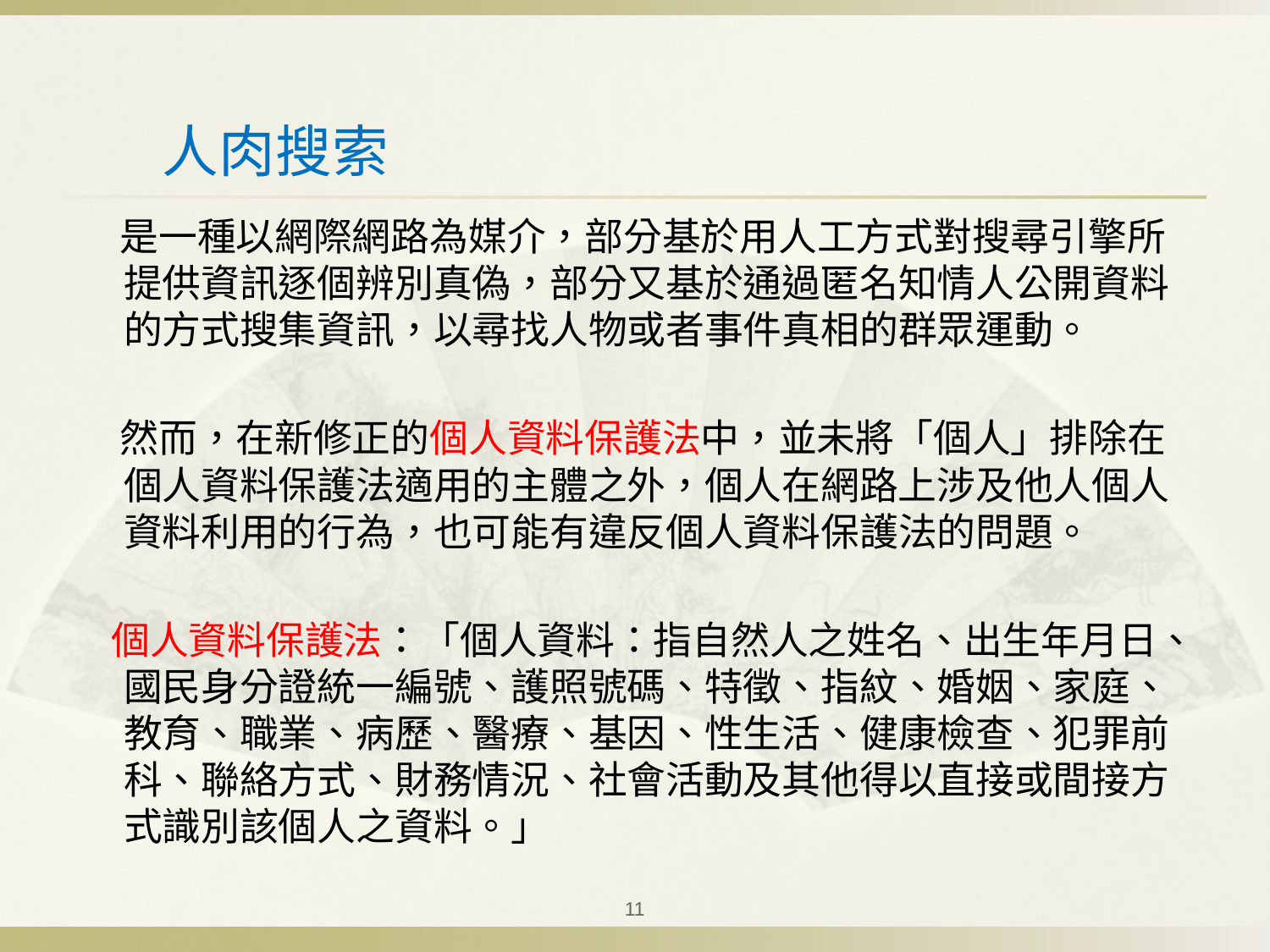

# 人肉搜索
    是一種以網際網路為媒介，部分基於用人工方式對搜尋引擎所提供資訊逐個辨別真偽，部分又基於通過匿名知情人公開資料的方式搜集資訊，以尋找人物或者事件真相的群眾運動。

    然而，在新修正的個人資料保護法中，並未將「個人」排除在個人資料保護法適用的主體之外，個人在網路上涉及他人個人資料利用的行為，也可能有違反個人資料保護法的問題。

   個人資料保護法：「個人資料：指自然人之姓名、出生年月日、國民身分證統一編號、護照號碼、特徵、指紋、婚姻、家庭、教育、職業、病歷、醫療、基因、性生活、健康檢查、犯罪前科、聯絡方式、財務情況、社會活動及其他得以直接或間接方式識別該個人之資料。」

11